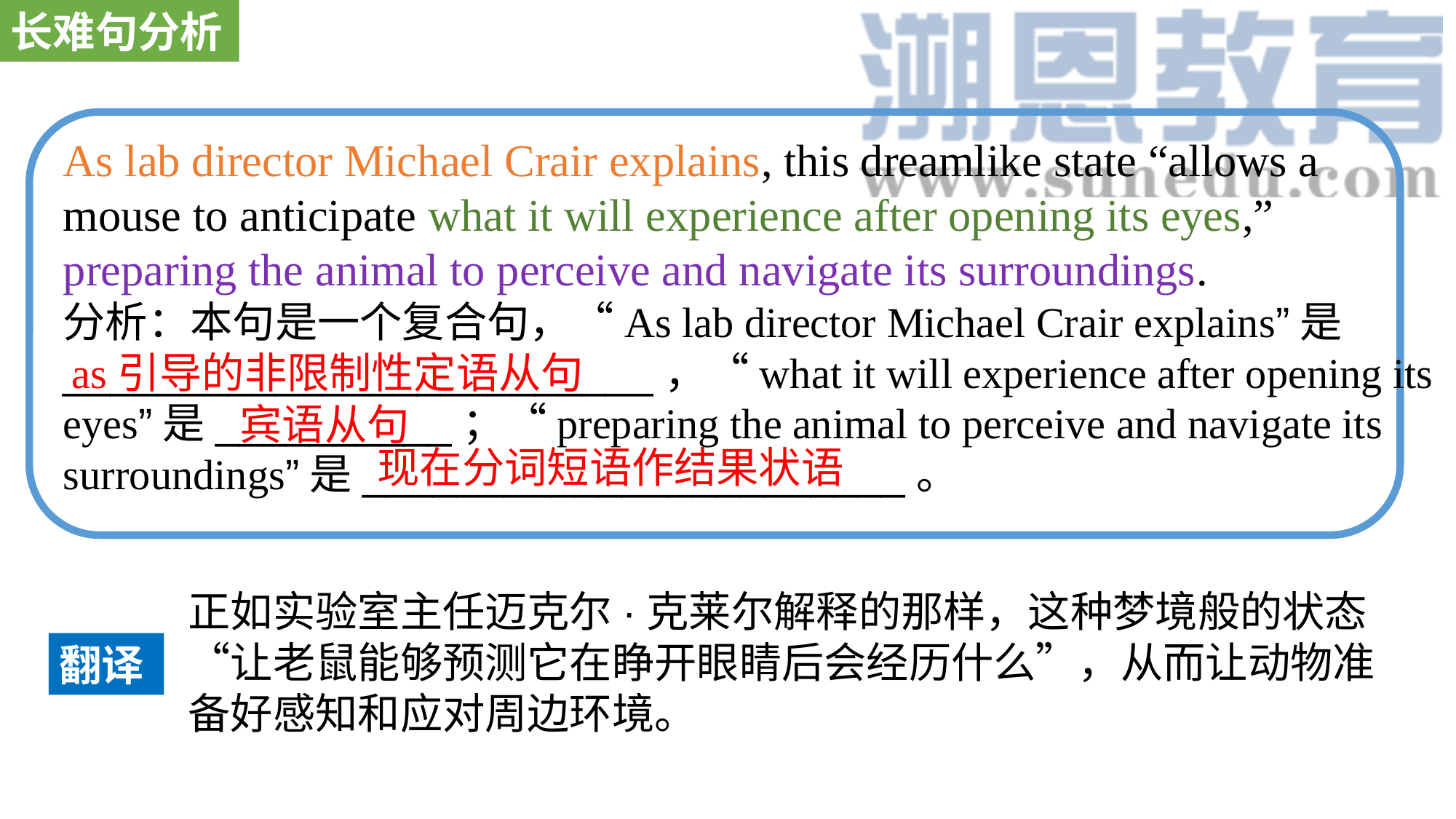

长难句分析

As lab director Michael Crair explains, this dreamlike state “allows a mouse to anticipate what it will experience after opening its eyes,” preparing the animal to perceive and navigate its surroundings.
分析：本句是一个复合句，“As lab director Michael Crair explains”是_________________________，“what it will experience after opening its eyes”是__________；“preparing the animal to perceive and navigate its surroundings”是_______________________。
as引导的非限制性定语从句
宾语从句
现在分词短语作结果状语
正如实验室主任迈克尔·克莱尔解释的那样，这种梦境般的状态“让老鼠能够预测它在睁开眼睛后会经历什么”，从而让动物准备好感知和应对周边环境。
翻译